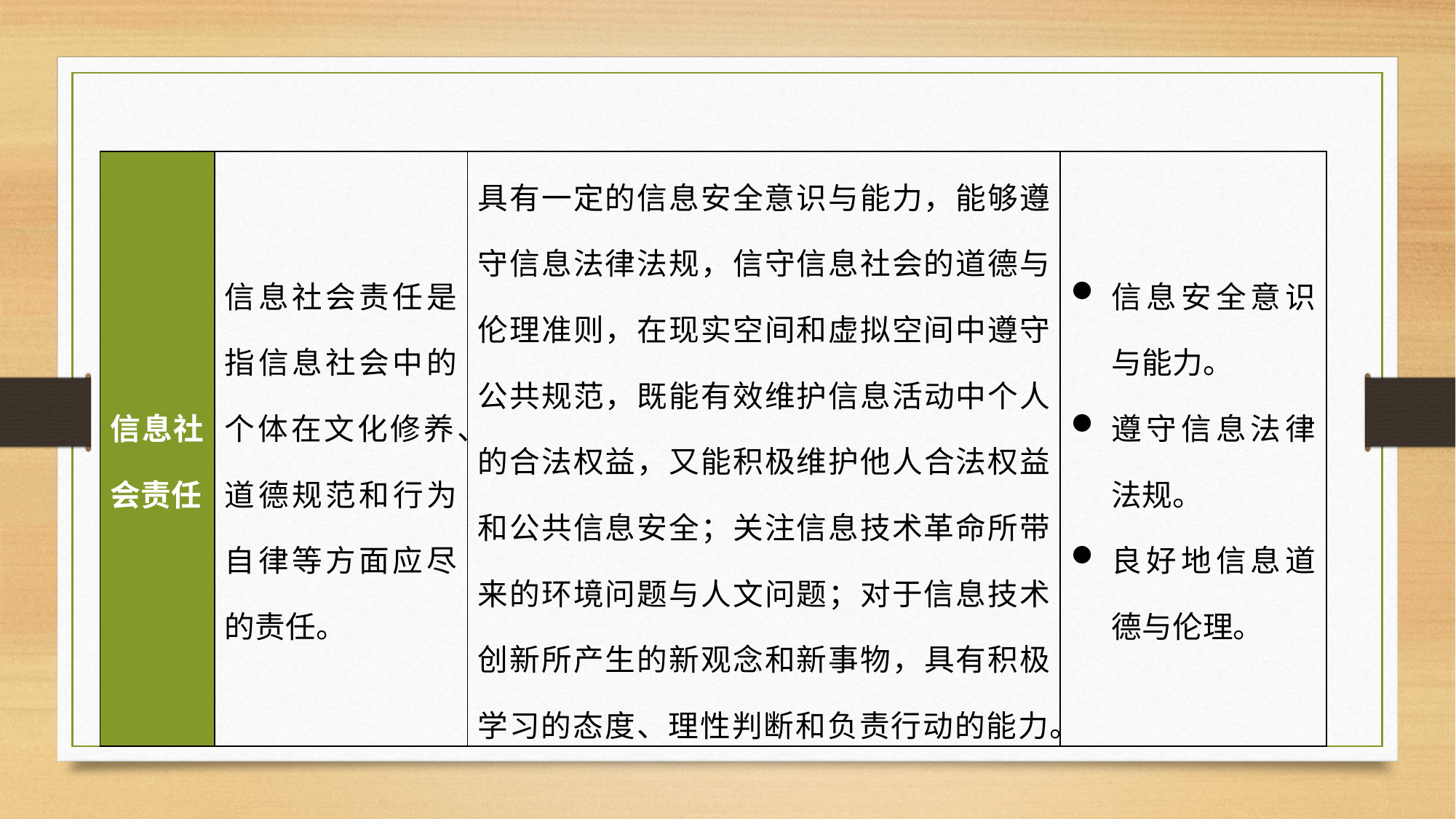

| 信息社会责任 | 信息社会责任是指信息社会中的个体在文化修养、道德规范和行为自律等方面应尽的责任。 | 具有一定的信息安全意识与能力，能够遵守信息法律法规，信守信息社会的道德与伦理准则，在现实空间和虚拟空间中遵守公共规范，既能有效维护信息活动中个人的合法权益，又能积极维护他人合法权益和公共信息安全；关注信息技术革命所带来的环境问题与人文问题；对于信息技术创新所产生的新观念和新事物，具有积极学习的态度、理性判断和负责行动的能力。 | 信息安全意识与能力。 遵守信息法律法规。 良好地信息道德与伦理。 |
| --- | --- | --- | --- |